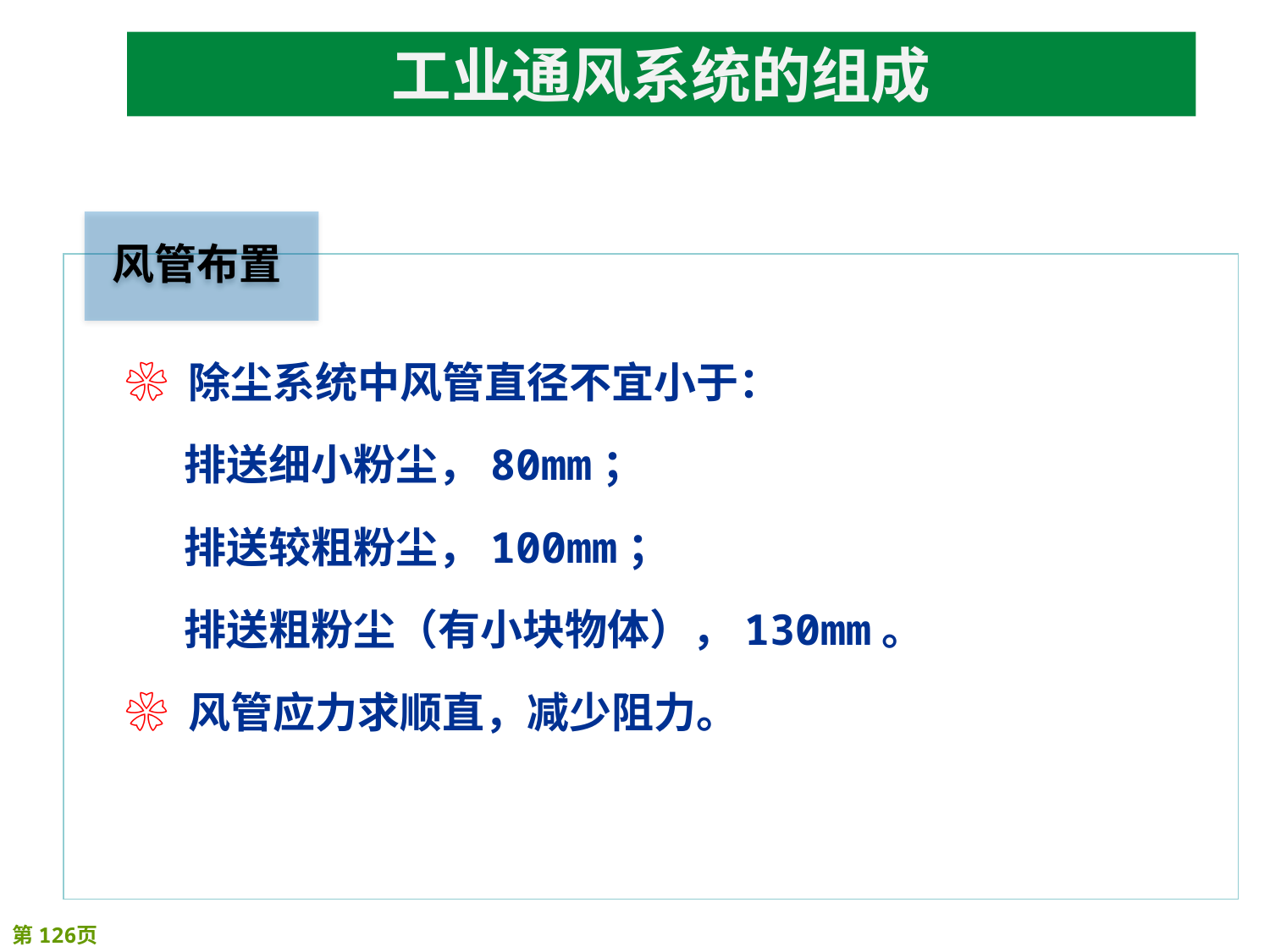

# 工业通风系统的组成
风管布置

❀ 除尘系统中风管直径不宜小于：
     排送细小粉尘，80mm；
     排送较粗粉尘，100mm；
     排送粗粉尘（有小块物体），130mm。
❀ 风管应力求顺直，减少阻力。